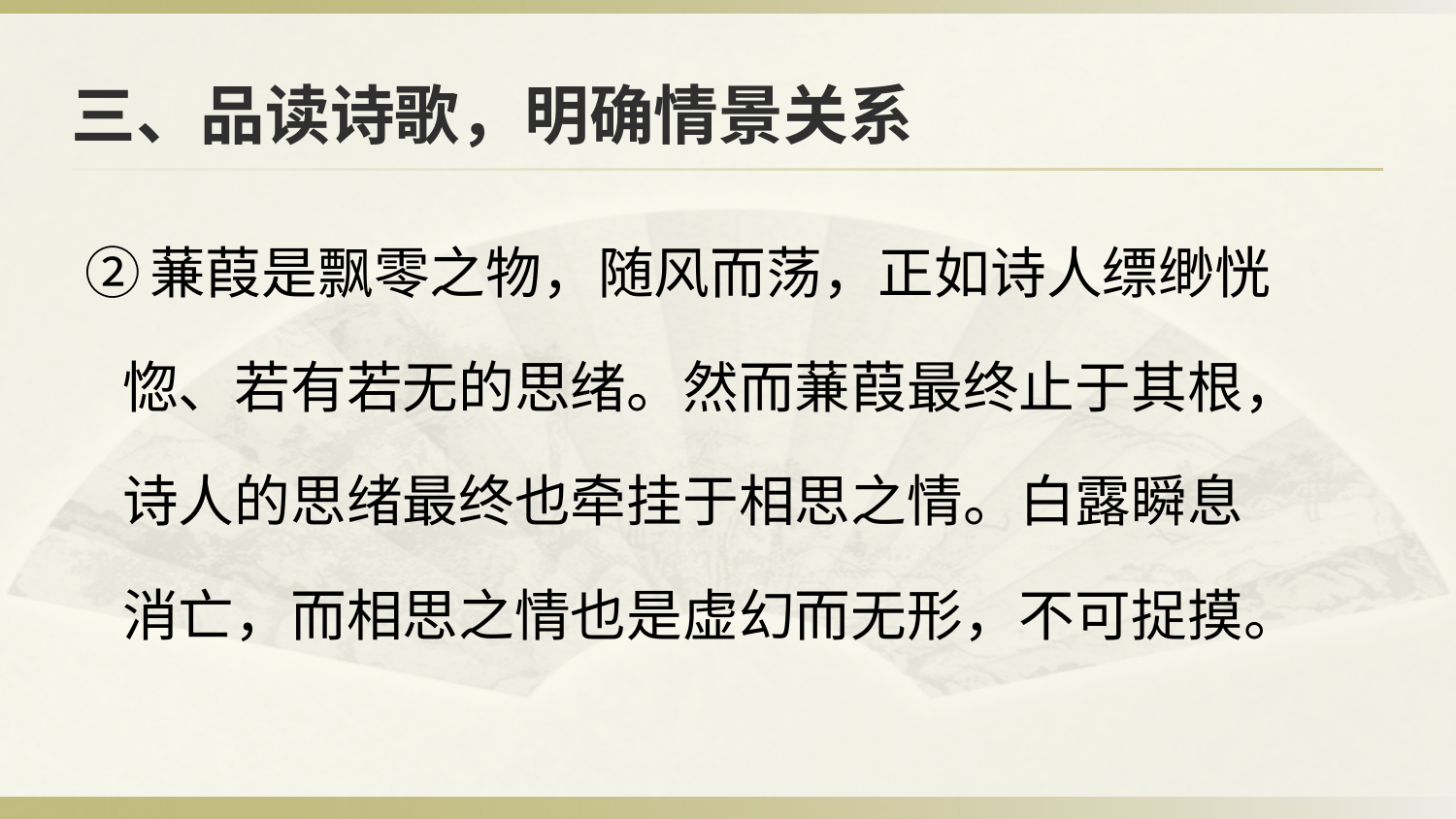

# 三、品读诗歌，明确情景关系

  ②蒹葭是飘零之物，随风而荡，正如诗人缥缈恍惚、若有若无的思绪。然而蒹葭最终止于其根，诗人的思绪最终也牵挂于相思之情。白露瞬息消亡，而相思之情也是虚幻而无形，不可捉摸。